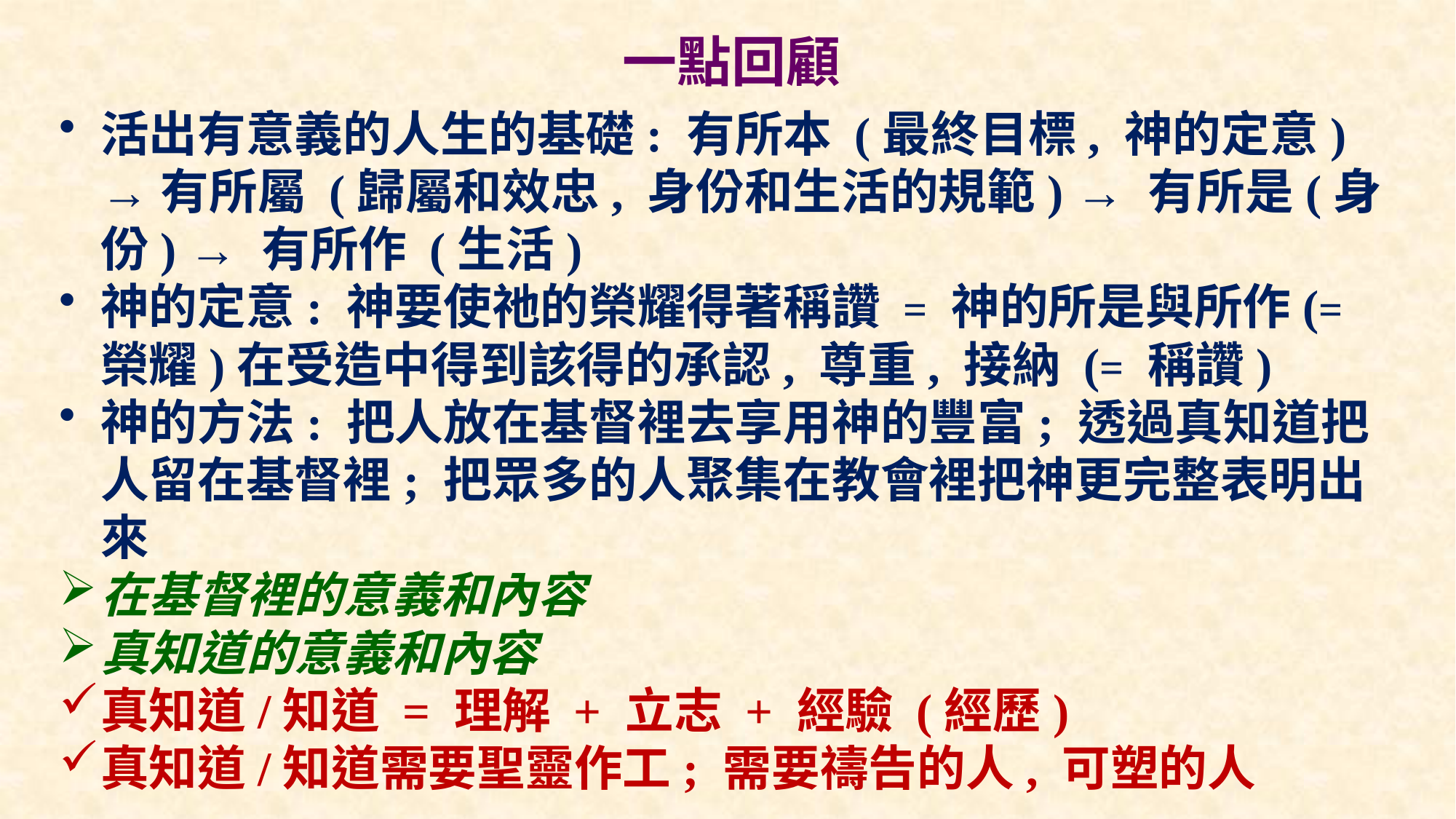

# 一點回顧
活出有意義的人生的基礎: 有所本 (最終目標, 神的定意) →有所屬 (歸屬和效忠, 身份和生活的規範) → 有所是(身份) → 有所作 (生活)
神的定意: 神要使祂的榮耀得著稱讚 = 神的所是與所作(= 榮耀)在受造中得到該得的承認, 尊重, 接納 (= 稱讚)
神的方法: 把人放在基督裡去享用神的豐富; 透過真知道把人留在基督裡; 把眾多的人聚集在教會裡把神更完整表明出來
在基督裡的意義和內容
真知道的意義和內容
真知道/知道 = 理解 + 立志 + 經驗 (經歷)
真知道/知道需要聖靈作工; 需要禱告的人, 可塑的人